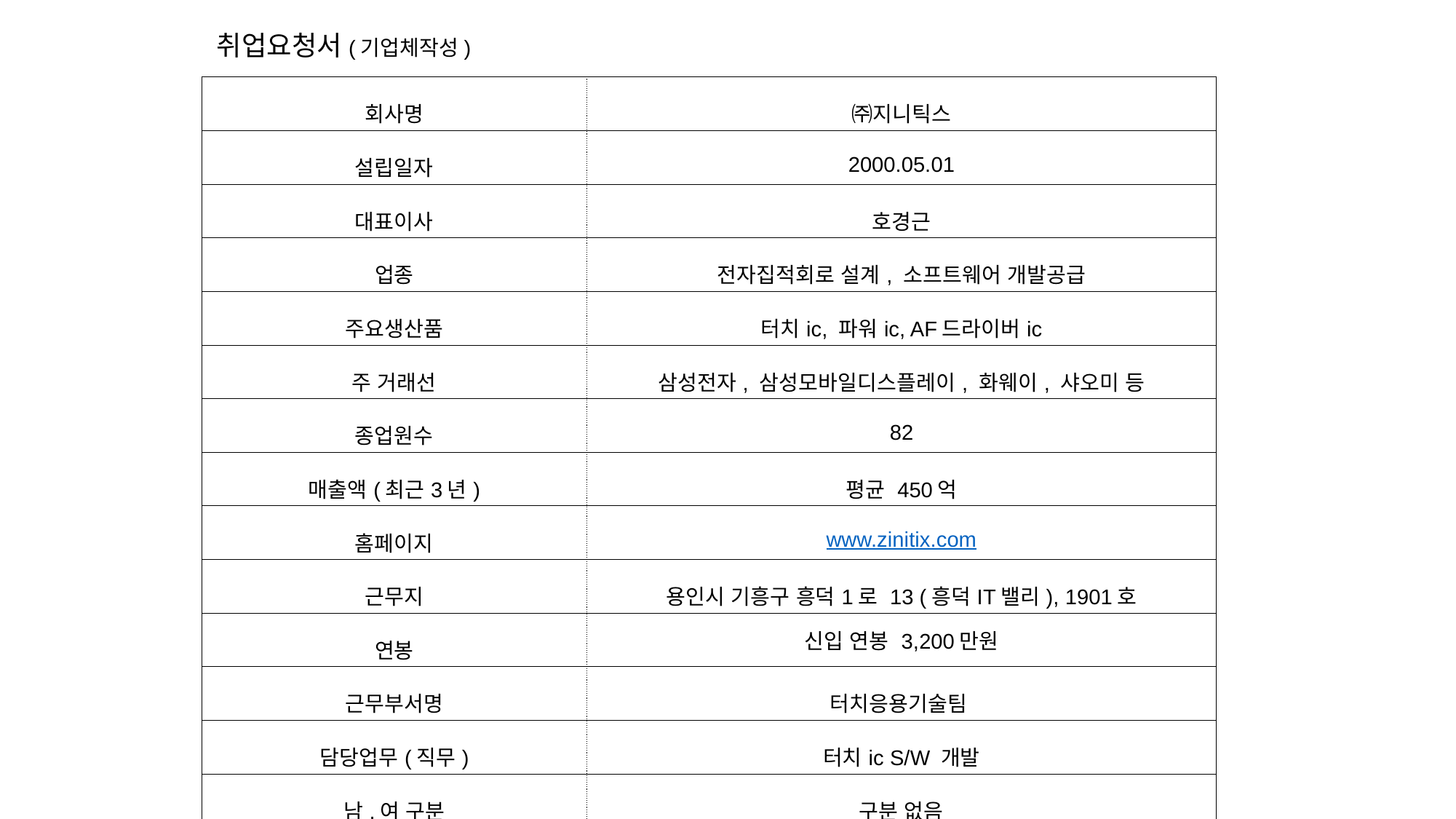

취업요청서(기업체작성)
| 회사명 | ㈜지니틱스 |
| --- | --- |
| 설립일자 | 2000.05.01 |
| 대표이사 | 호경근 |
| 업종 | 전자집적회로 설계, 소프트웨어 개발공급 |
| 주요생산품 | 터치ic, 파워ic, AF드라이버ic |
| 주 거래선 | 삼성전자, 삼성모바일디스플레이, 화웨이, 샤오미 등 |
| 종업원수 | 82 |
| 매출액(최근3년) | 평균 450억 |
| 홈페이지 | www.zinitix.com |
| 근무지 | 용인시 기흥구 흥덕1로 13 (흥덕IT밸리), 1901호 |
| 연봉 | 신입 연봉 3,200만원 |
| 근무부서명 | 터치응용기술팀 |
| 담당업무(직무) | 터치ic S/W 개발 |
| 남,여 구분 | 구분 없음 |
| 기숙사제공 여부 | 기숙사 미제공 |
| 전공(학사,석사,박사) | 전자공학, 컴퓨터 공학 등 (석사 이하) |